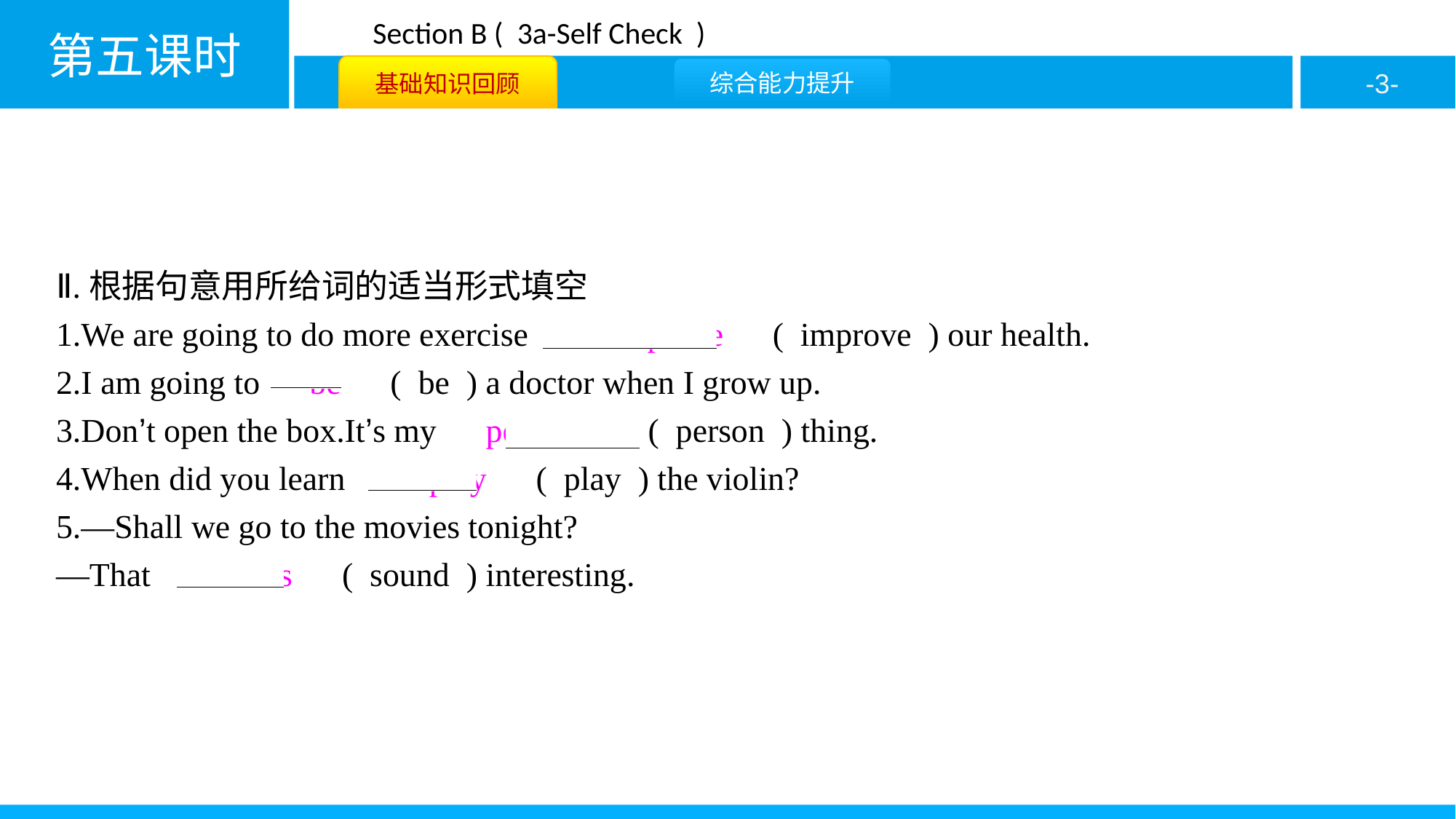

Ⅱ.根据句意用所给词的适当形式填空
1.We are going to do more exercise　to improve　(  improve  ) our health.
2.I am going to　be　(  be  ) a doctor when I grow up.
3.Don’t open the box.It’s my　personal　(  person  ) thing.
4.When did you learn　to play　(  play  ) the violin?
5.—Shall we go to the movies tonight?
—That　sounds　(  sound  ) interesting.